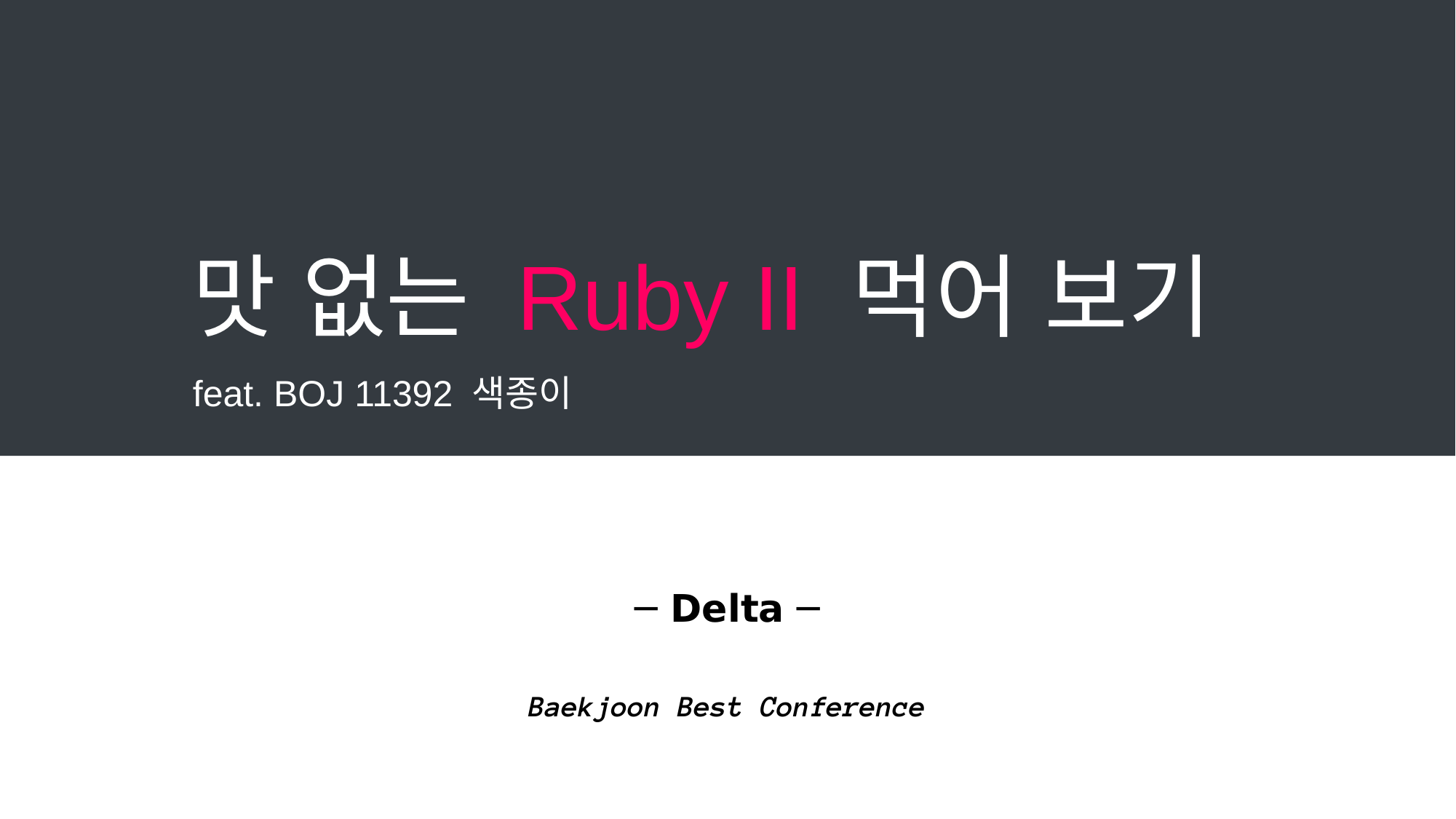

# 맛 없는 Ruby II 먹어 보기 feat. BOJ 11392 색종이
─ Delta ─

Baekjoon Best Conference